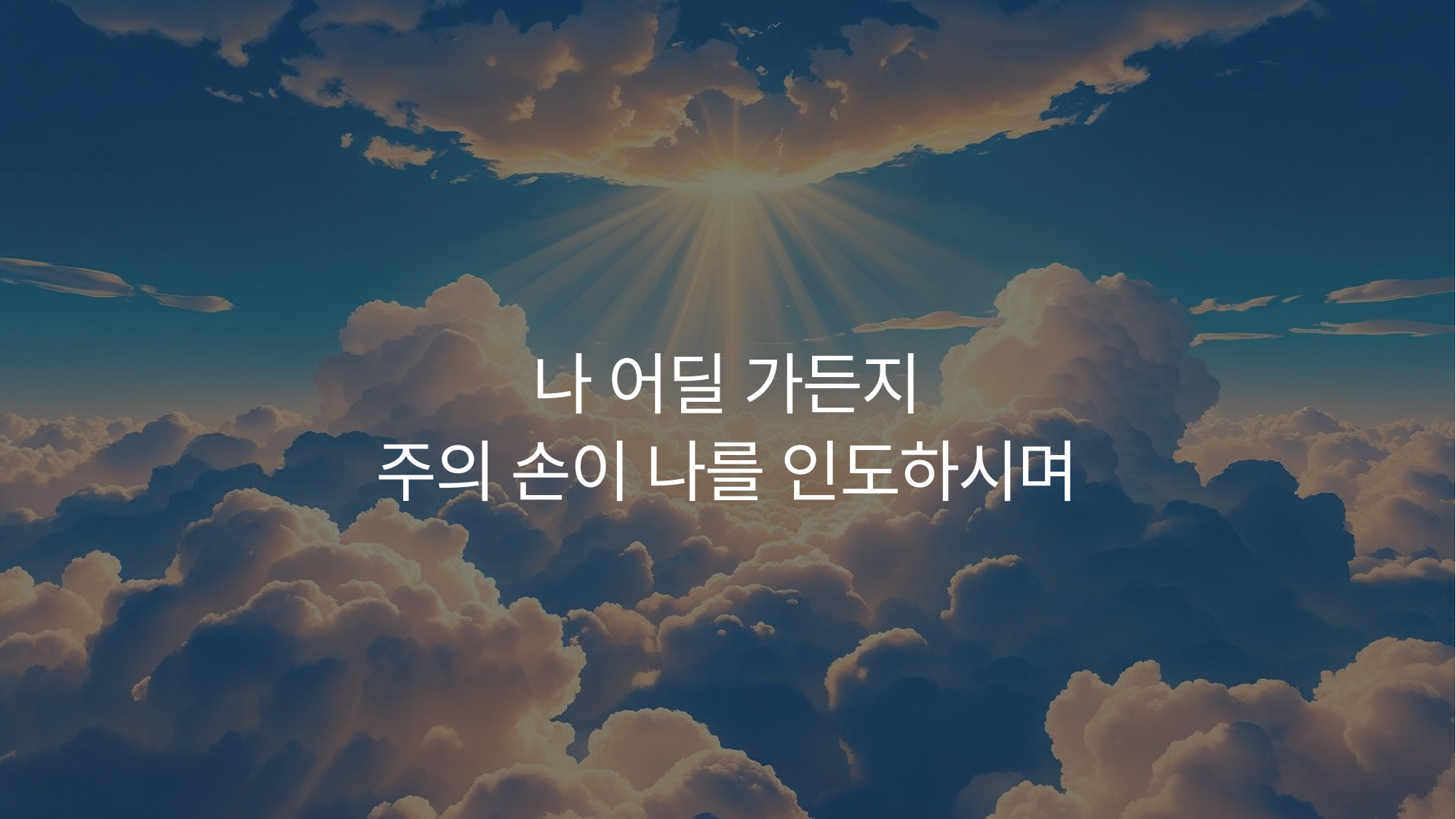

나 어딜 가든지
주의 손이 나를 인도하시며